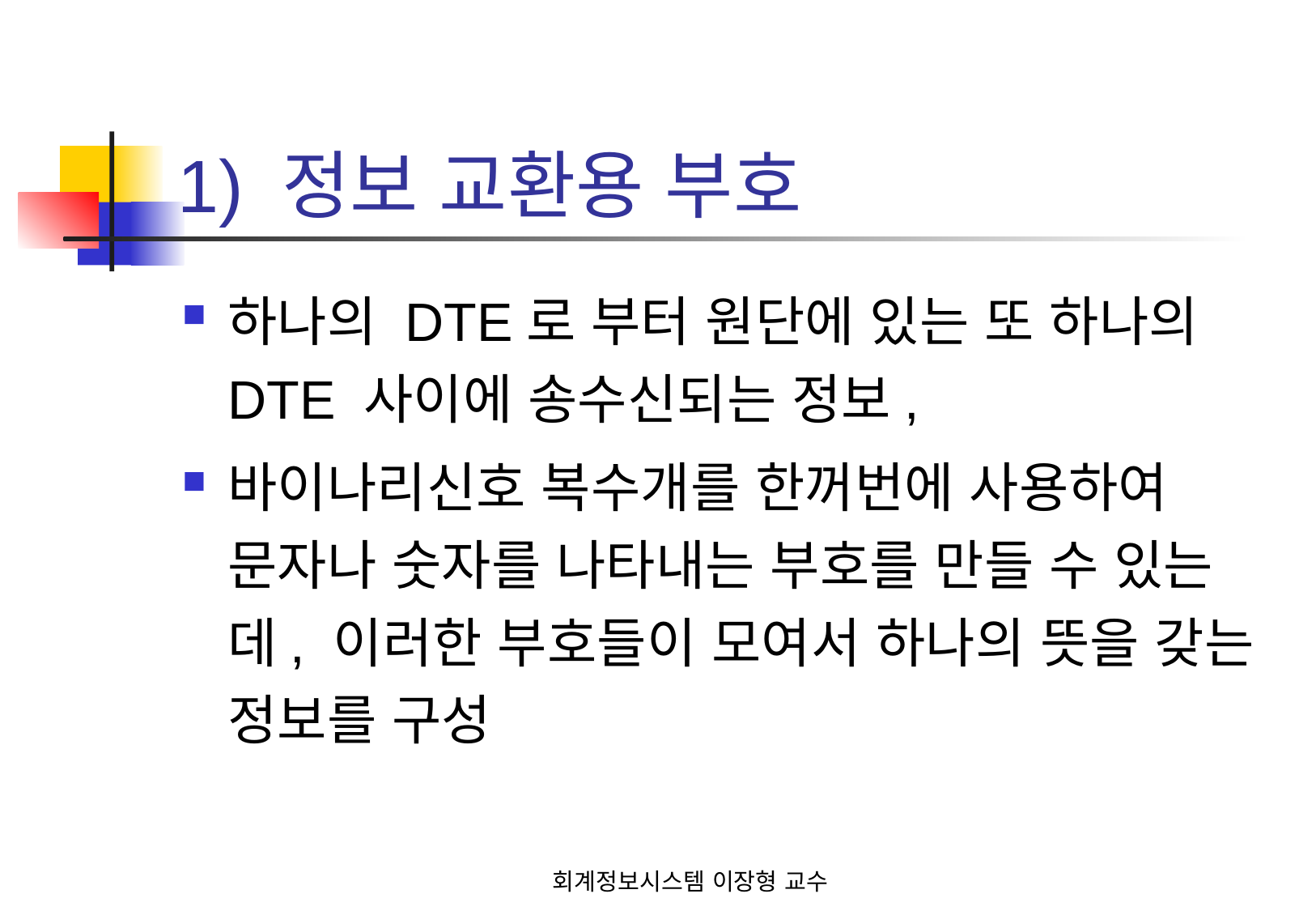

# 1) 정보 교환용 부호
하나의 DTE로 부터 원단에 있는 또 하나의 DTE 사이에 송수신되는 정보,
바이나리신호 복수개를 한꺼번에 사용하여 문자나 숫자를 나타내는 부호를 만들 수 있는데, 이러한 부호들이 모여서 하나의 뜻을 갖는 정보를 구성
회계정보시스템 이장형 교수